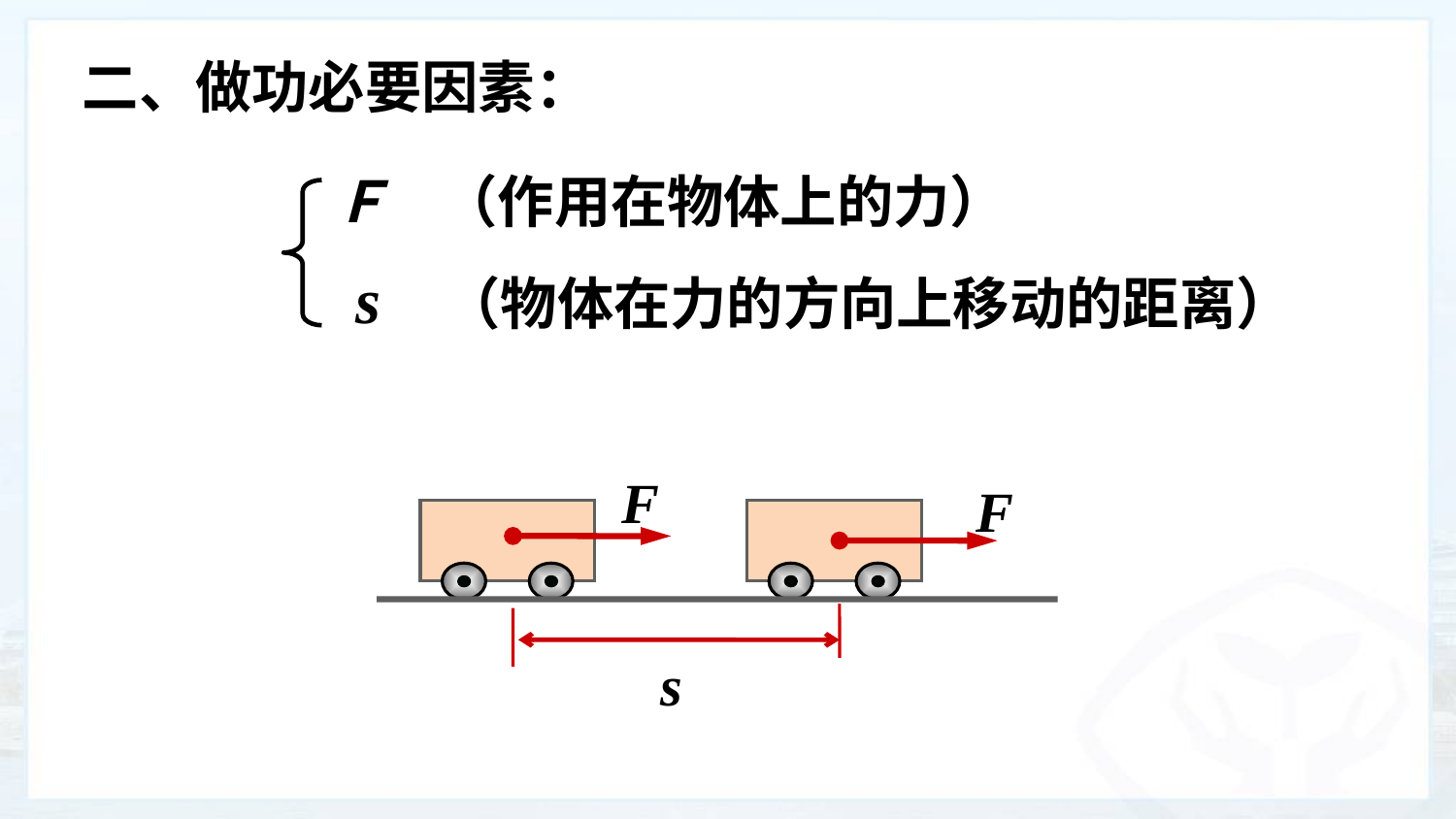

二、做功必要因素：
Ｆ
（作用在物体上的力）

s
（物体在力的方向上移动的距离）
F

F

s